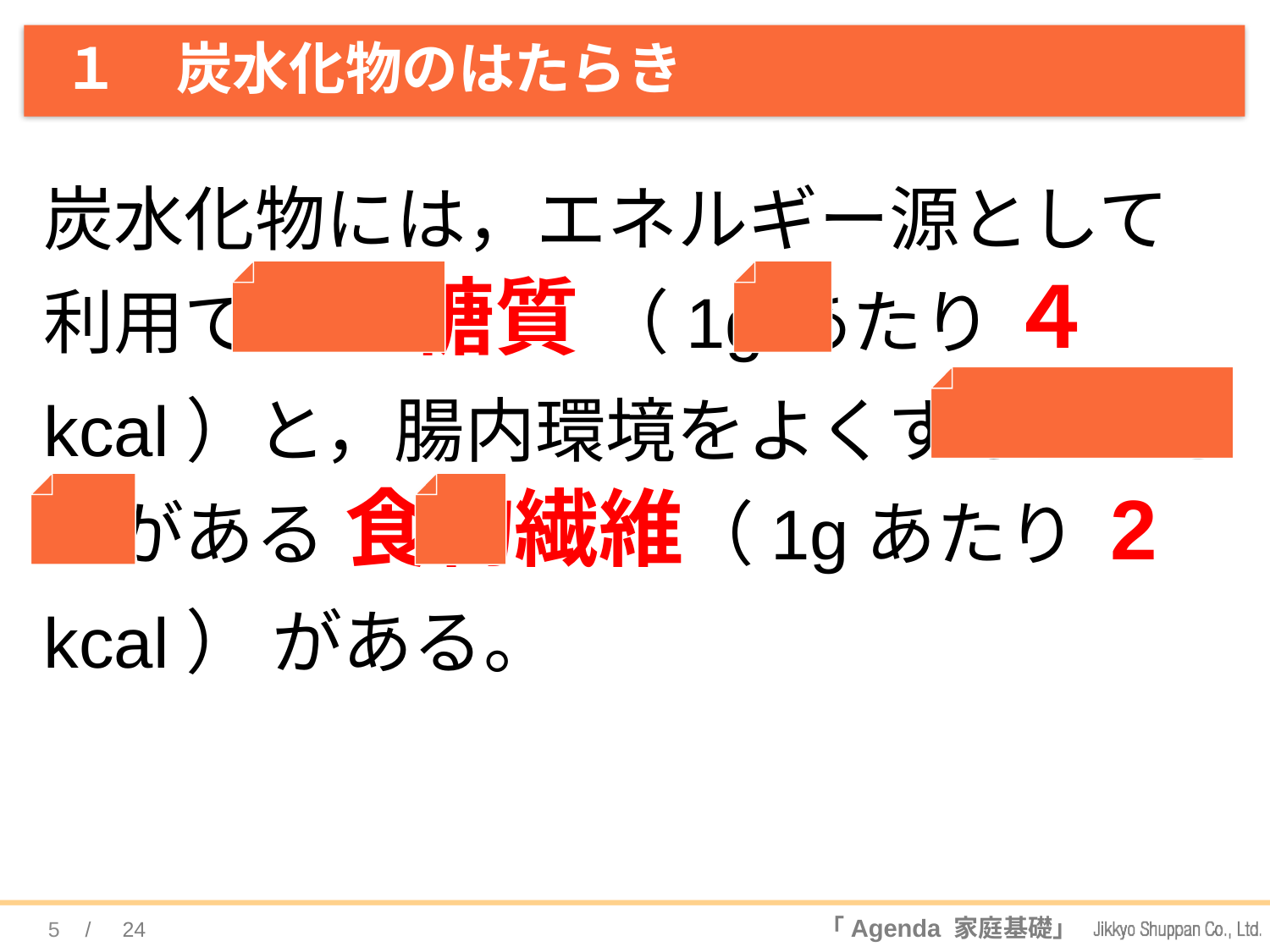

# １　炭水化物のはたらき
炭水化物には，エネルギー源として利用できる 糖質 （1gあたり ４ kcal）と，腸内環境をよくするはたらきがある 食物繊維（1gあたり 2 kcal） がある。

5